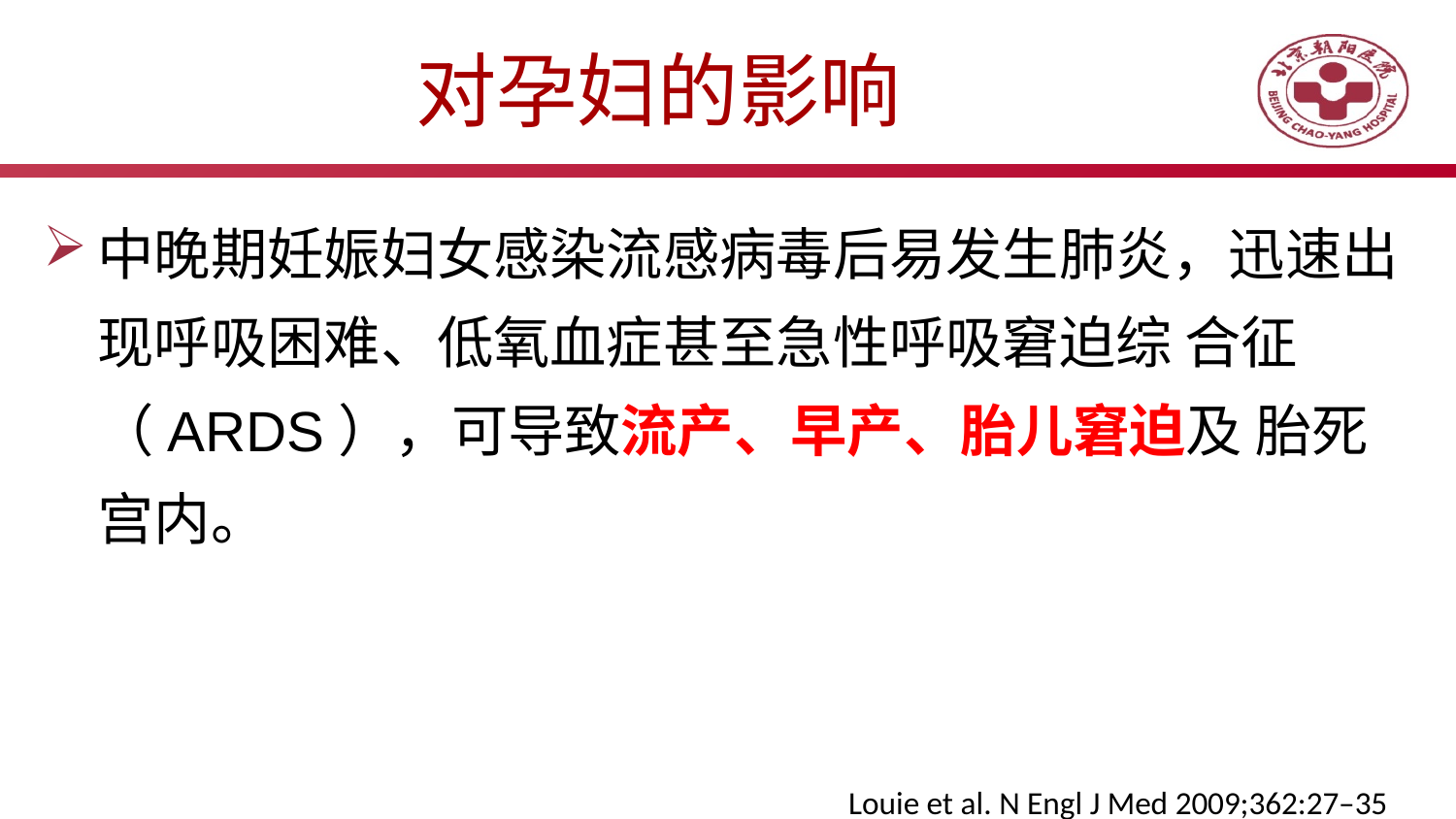

# 对孕妇的影响
中晚期妊娠妇女感染流感病毒后易发生肺炎，迅速出现呼吸困难、低氧血症甚至急性呼吸窘迫综 合征（ARDS），可导致流产、早产、胎儿窘迫及 胎死宫内。
Louie et al. N Engl J Med 2009;362:27–35